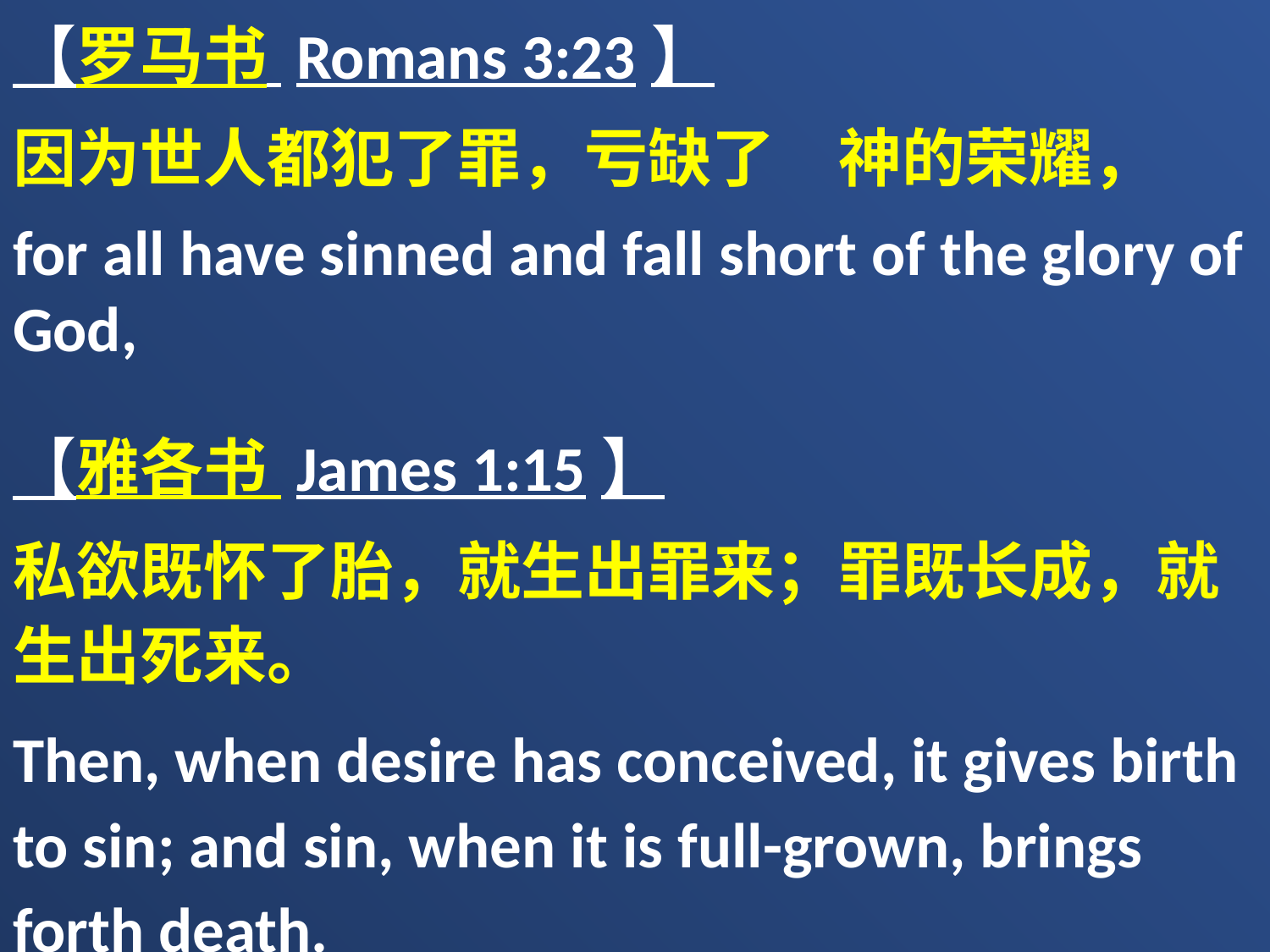

【罗马书 Romans 3:23】
因为世人都犯了罪，亏缺了　神的荣耀，
for all have sinned and fall short of the glory of God,

【雅各书 James 1:15】
私欲既怀了胎，就生出罪来；罪既长成，就生出死来。
Then, when desire has conceived, it gives birth to sin; and sin, when it is full-grown, brings forth death.